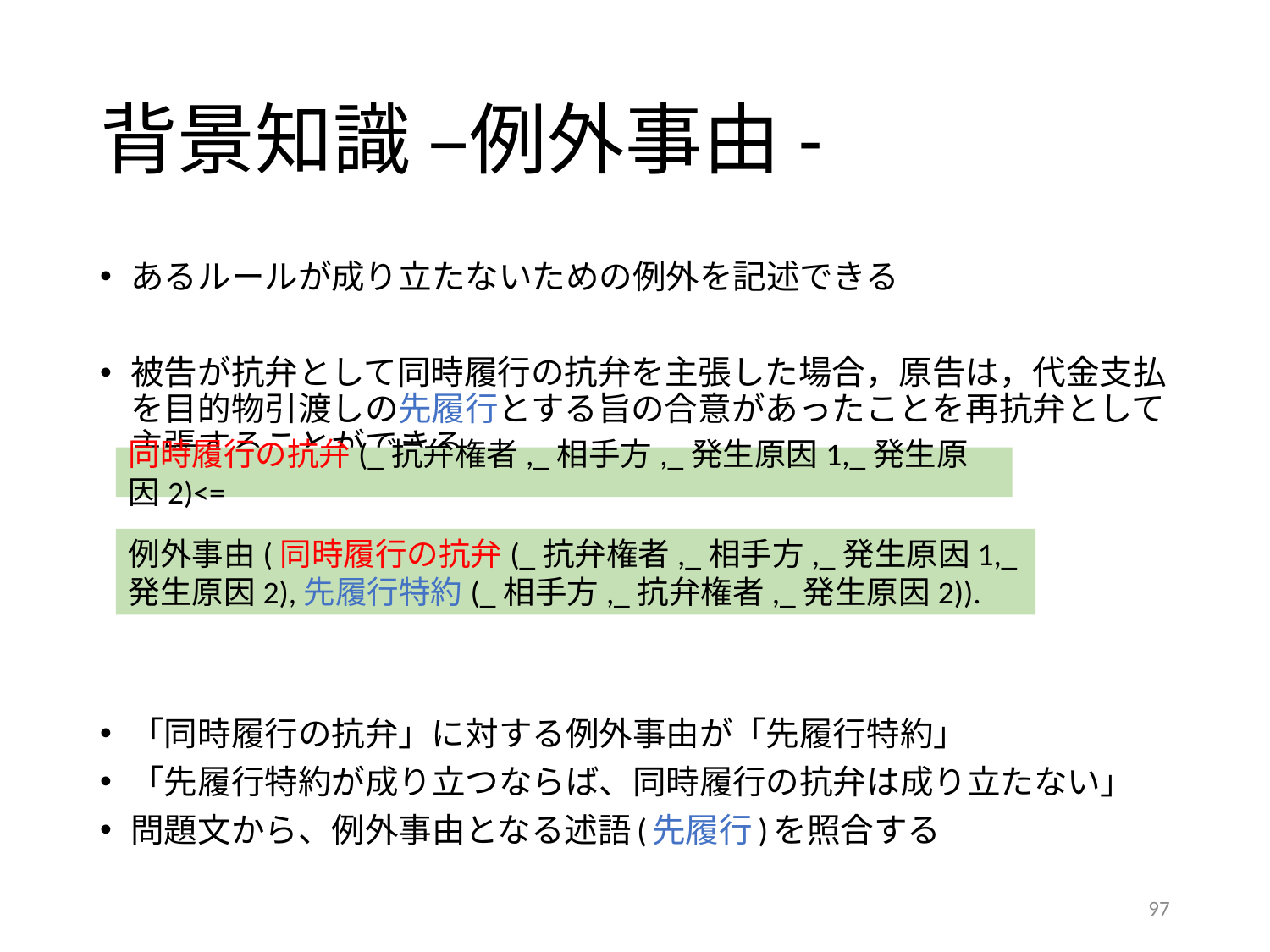

# 背景知識 –例外事由-
あるルールが成り立たないための例外を記述できる

被告が抗弁として同時履行の抗弁を主張した場合，原告は，代金支払を目的物引渡しの先履行とする旨の合意があったことを再抗弁として主張することができる。

「同時履行の抗弁」に対する例外事由が「先履行特約」
「先履行特約が成り立つならば、同時履行の抗弁は成り立たない」
問題文から、例外事由となる述語(先履行)を照合する

同時履行の抗弁(_抗弁権者,_相手方,_発生原因1,_発生原因2)<=
例外事由(同時履行の抗弁(_抗弁権者,_相手方,_発生原因1,_発生原因2),先履行特約(_相手方,_抗弁権者,_発生原因2)).
97